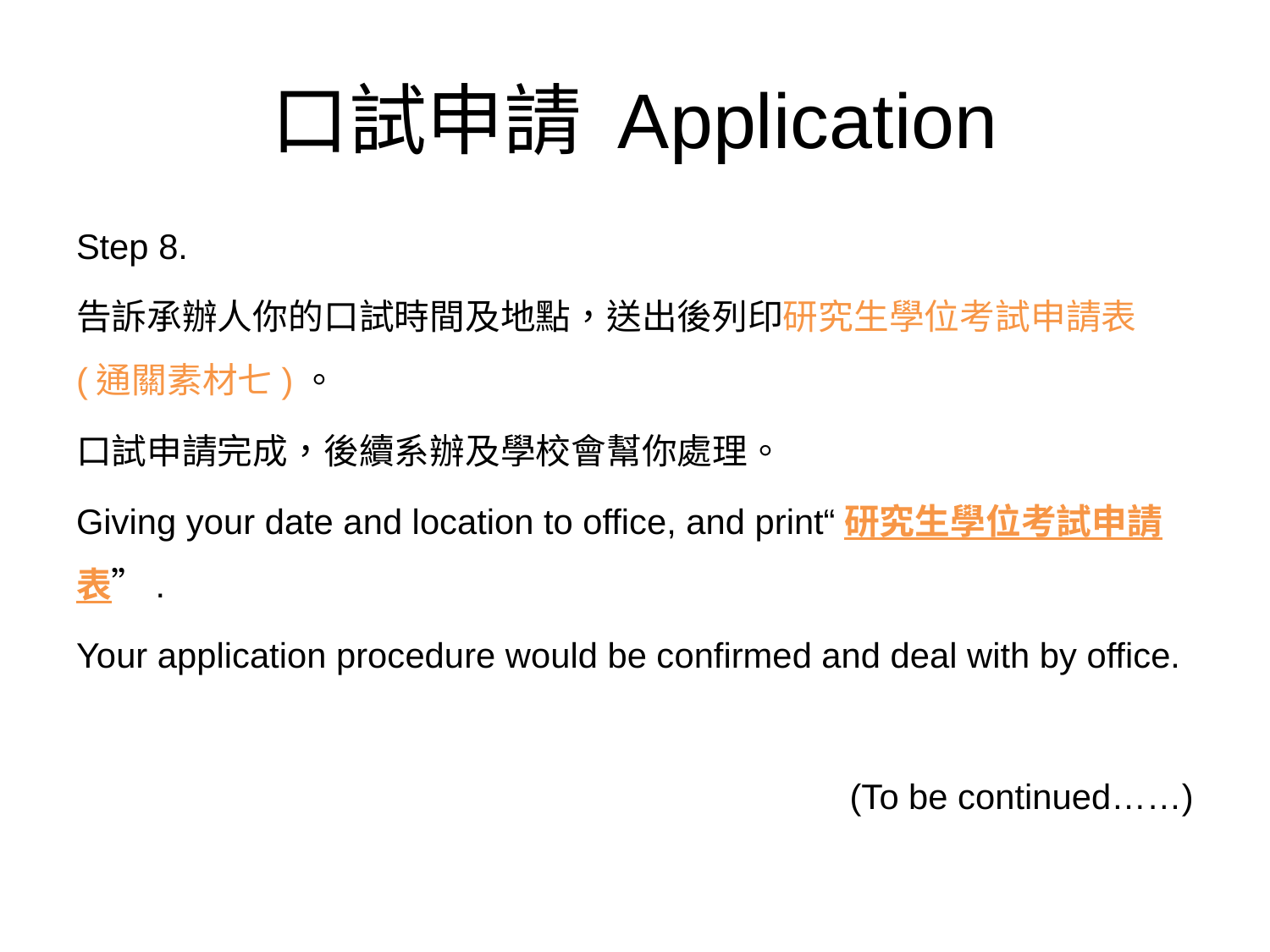

# 口試申請 Application
Step 8.
告訴承辦人你的口試時間及地點，送出後列印研究生學位考試申請表 (通關素材七)。
口試申請完成，後續系辦及學校會幫你處理。
Giving your date and location to office, and print“研究生學位考試申請表”.
Your application procedure would be confirmed and deal with by office.

(To be continued……)